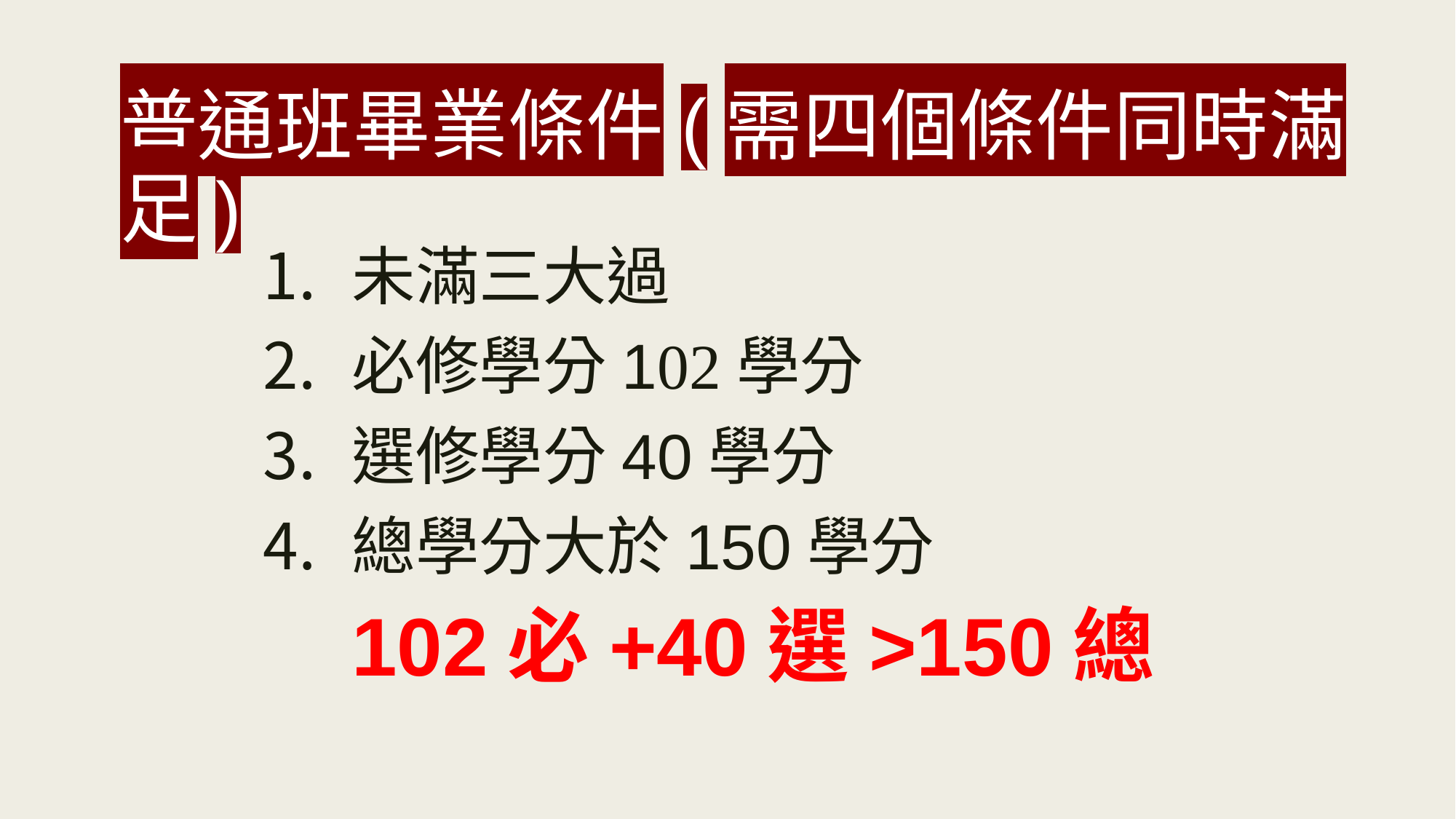

# 普通班畢業條件(需四個條件同時滿足)
未滿三大過
必修學分102學分
選修學分40學分
總學分大於150學分
     102必+40選>150總